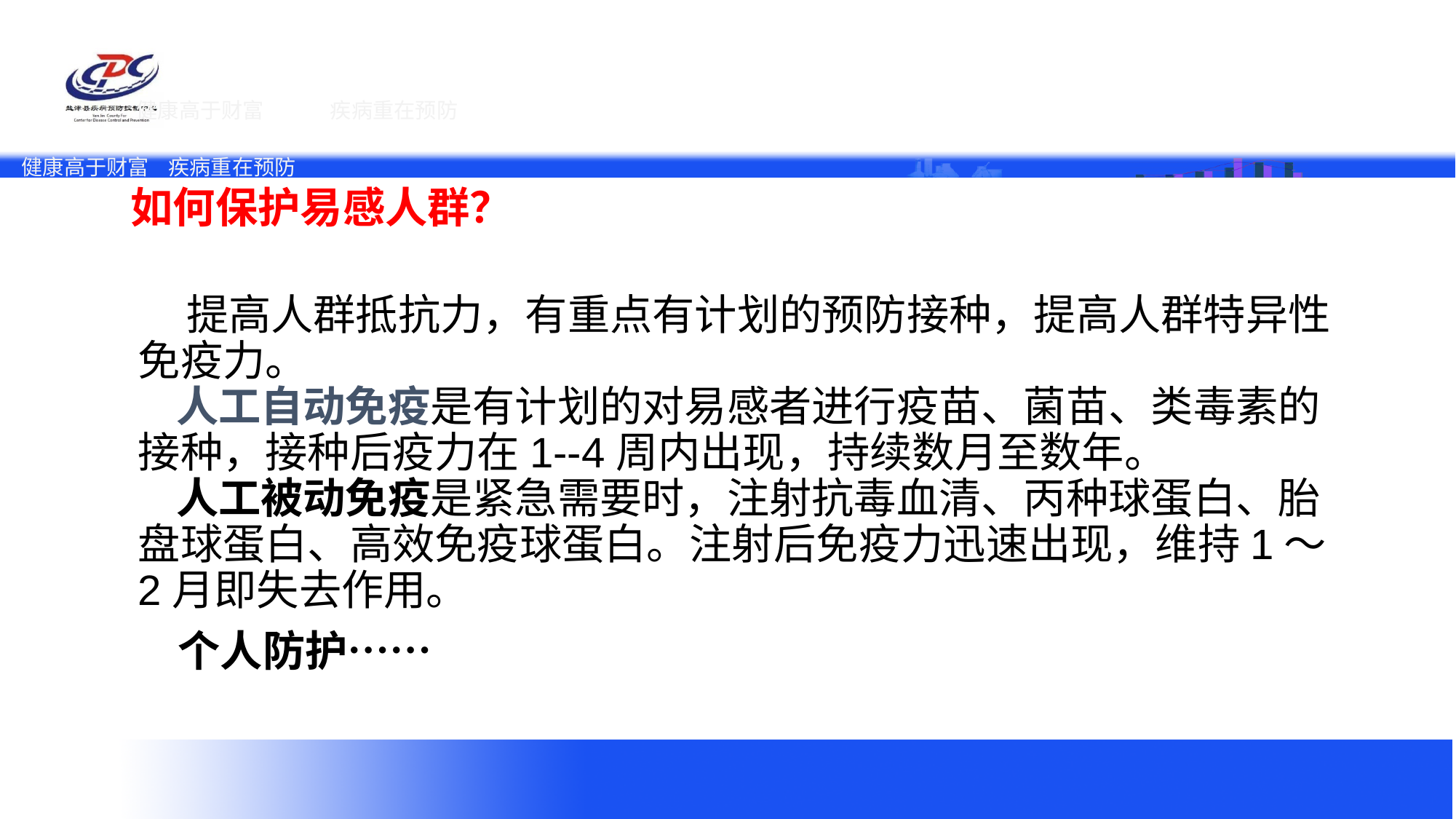

如何保护易感人群？
    提高人群抵抗力，有重点有计划的预防接种，提高人群特异性免疫力。
    人工自动免疫是有计划的对易感者进行疫苗、菌苗、类毒素的接种，接种后疫力在1--4周内出现，持续数月至数年。
    人工被动免疫是紧急需要时，注射抗毒血清、丙种球蛋白、胎盘球蛋白、高效免疫球蛋白。注射后免疫力迅速出现，维持1～2月即失去作用。
      个人防护……